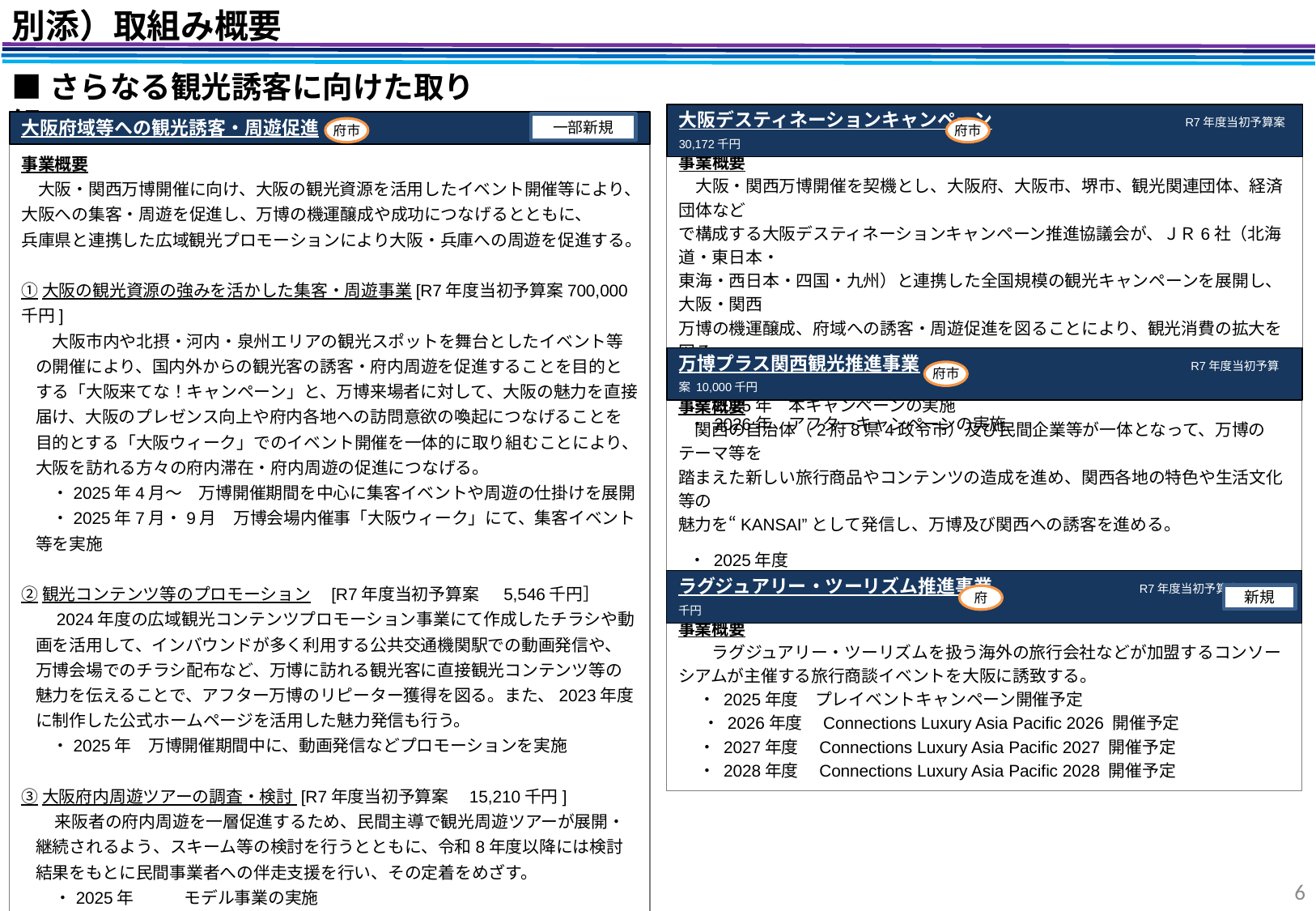

別添）取組み概要
■さらなる観光誘客に向けた取り組み
大阪府域等への観光誘客・周遊促進
一部新規
大阪デスティネーションキャンペーン　　　　　　                  R7年度当初予算案 30,172千円
府市

府市

事業概要
　大阪・関西万博開催に向け、大阪の観光資源を活用したイベント開催等により、
大阪への集客・周遊を促進し、万博の機運醸成や成功につなげるとともに、
兵庫県と連携した広域観光プロモーションにより大阪・兵庫への周遊を促進する。

①大阪の観光資源の強みを活かした集客・周遊事業[R7年度当初予算案700,000千円]
　大阪市内や北摂・河内・泉州エリアの観光スポットを舞台としたイベント等の開催により、国内外からの観光客の誘客・府内周遊を促進することを目的とする「大阪来てな！キャンペーン」と、万博来場者に対して、大阪の魅力を直接届け、大阪のプレゼンス向上や府内各地への訪問意欲の喚起につなげることを目的とする「大阪ウィーク」でのイベント開催を一体的に取り組むことにより、大阪を訪れる方々の府内滞在・府内周遊の促進につなげる。
　・2025年4月～　万博開催期間を中心に集客イベントや周遊の仕掛けを展開
　・2025年7月・9月　万博会場内催事「大阪ウィーク」にて、集客イベント等を実施

②観光コンテンツ等のプロモーション　[R7年度当初予算案　 5,546千円］
　2024年度の広域観光コンテンツプロモーション事業にて作成したチラシや動画を活用して、インバウンドが多く利用する公共交通機関駅での動画発信や、万博会場でのチラシ配布など、万博に訪れる観光客に直接観光コンテンツ等の魅力を伝えることで、アフター万博のリピーター獲得を図る。また、2023年度に制作した公式ホームページを活用した魅力発信も行う。
　・2025年　万博開催期間中に、動画発信などプロモーションを実施

③大阪府内周遊ツアーの調査・検討 [R7年度当初予算案　15,210千円]
　　来阪者の府内周遊を一層促進するため、民間主導で観光周遊ツアーが展開・継続されるよう、スキーム等の検討を行うとともに、令和8年度以降には検討結果をもとに民間事業者への伴走支援を行い、その定着をめざす。
　　・2025年　　　モデル事業の実施
　　　　　　　　　　　効果検証、支援手法等検討
　　・2026年～　 民間事業者による観光周遊ツアーの展開
事業概要
　大阪・関西万博開催を契機とし、大阪府、大阪市、堺市、観光関連団体、経済団体など
で構成する大阪デスティネーションキャンペーン推進協議会が、ＪＲ6社（北海道・東日本・
東海・西日本・四国・九州）と連携した全国規模の観光キャンペーンを展開し、大阪・関西
万博の機運醸成、府域への誘客・周遊促進を図ることにより、観光消費の拡大を図る。
　［R7年度当初予算案（総事業費）35,000千円（堺市負担含む）］
2024年　プレキャンペーン・全国宣伝販売促進会議の実施
・ 2025年　本キャンペーンの実施
・ 2026年　アフターキャンペーンの実施
万博プラス関西観光推進事業　　　　　　　　　　　　　　           R7年度当初予算案 10,000千円
府市

事業概要
　関西の自治体（2府8県4政令市）及び民間企業等が一体となって、万博のテーマ等を
踏まえた新しい旅行商品やコンテンツの造成を進め、関西各地の特色や生活文化等の
魅力を“KANSAI”として発信し、万博及び関西への誘客を進める。

・ 2025年度
　 旅行商品の造成、観光情報の提供、プロモーションの実施、サービスインフラ「関西広域　観光情報ゲートウェイ」での情報提供等
ラグジュアリー・ツーリズム推進事業　　　　　　　　　　　　 R7年度当初予算案　30,000千円
府

新規
事業概要
　　ラグジュアリー・ツーリズムを扱う海外の旅行会社などが加盟するコンソーシアムが主催する旅行商談イベントを大阪に誘致する。
　 ・ 2025年度　プレイベントキャンペーン開催予定
 　・ 2026年度　Connections Luxury Asia Pacific 2026 開催予定
　 ・ 2027年度　Connections Luxury Asia Pacific 2027 開催予定
　 ・ 2028年度　Connections Luxury Asia Pacific 2028 開催予定
6